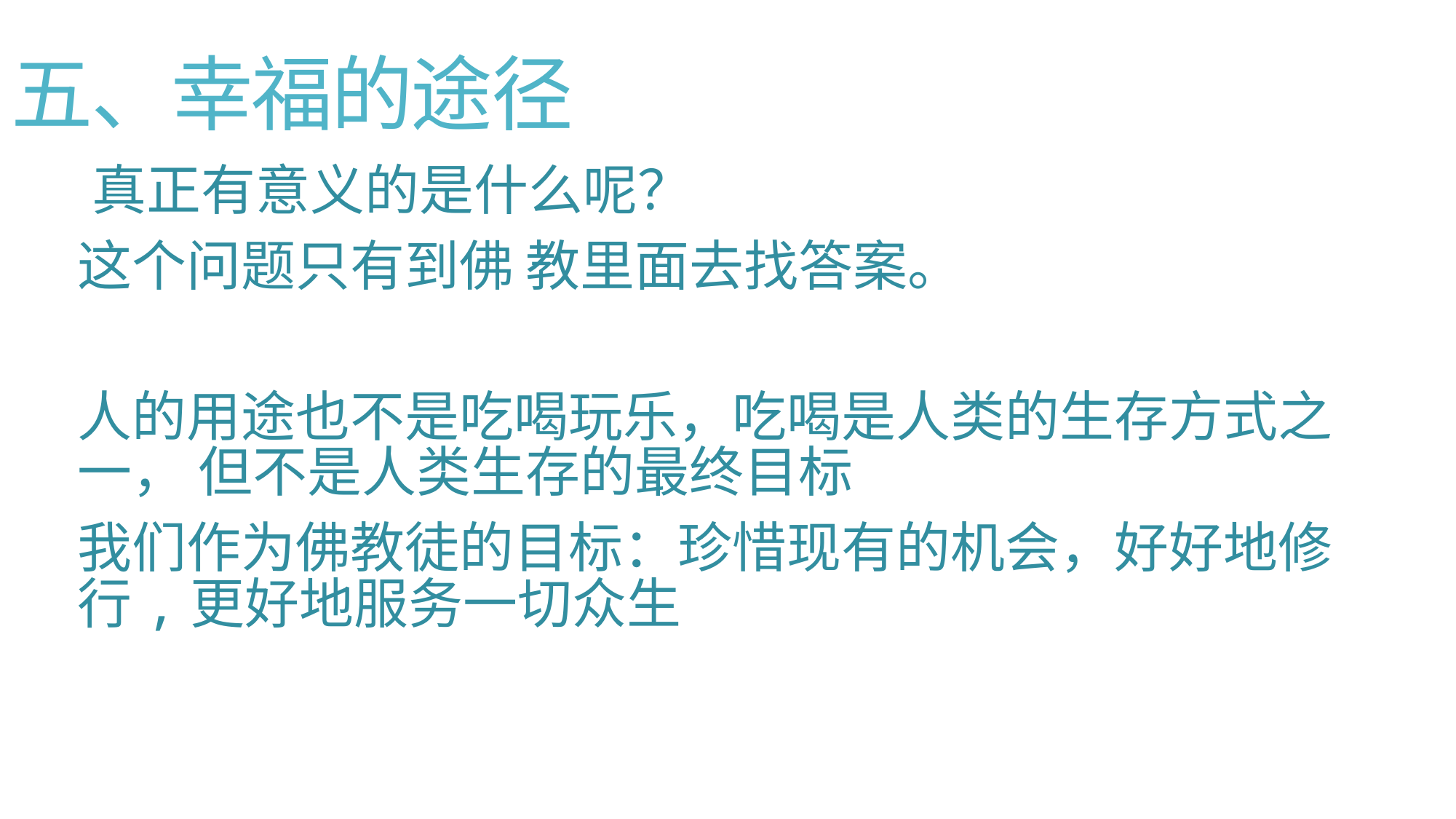

# 五、幸福的途径
真正有意义的是什么呢？
这个问题只有到佛 教里面去找答案。

人的用途也不是吃喝玩乐，吃喝是人类的生存方式之一， 但不是人类生存的最终目标
我们作为佛教徒的目标：珍惜现有的机会，好好地修行,更好地服务一切众生